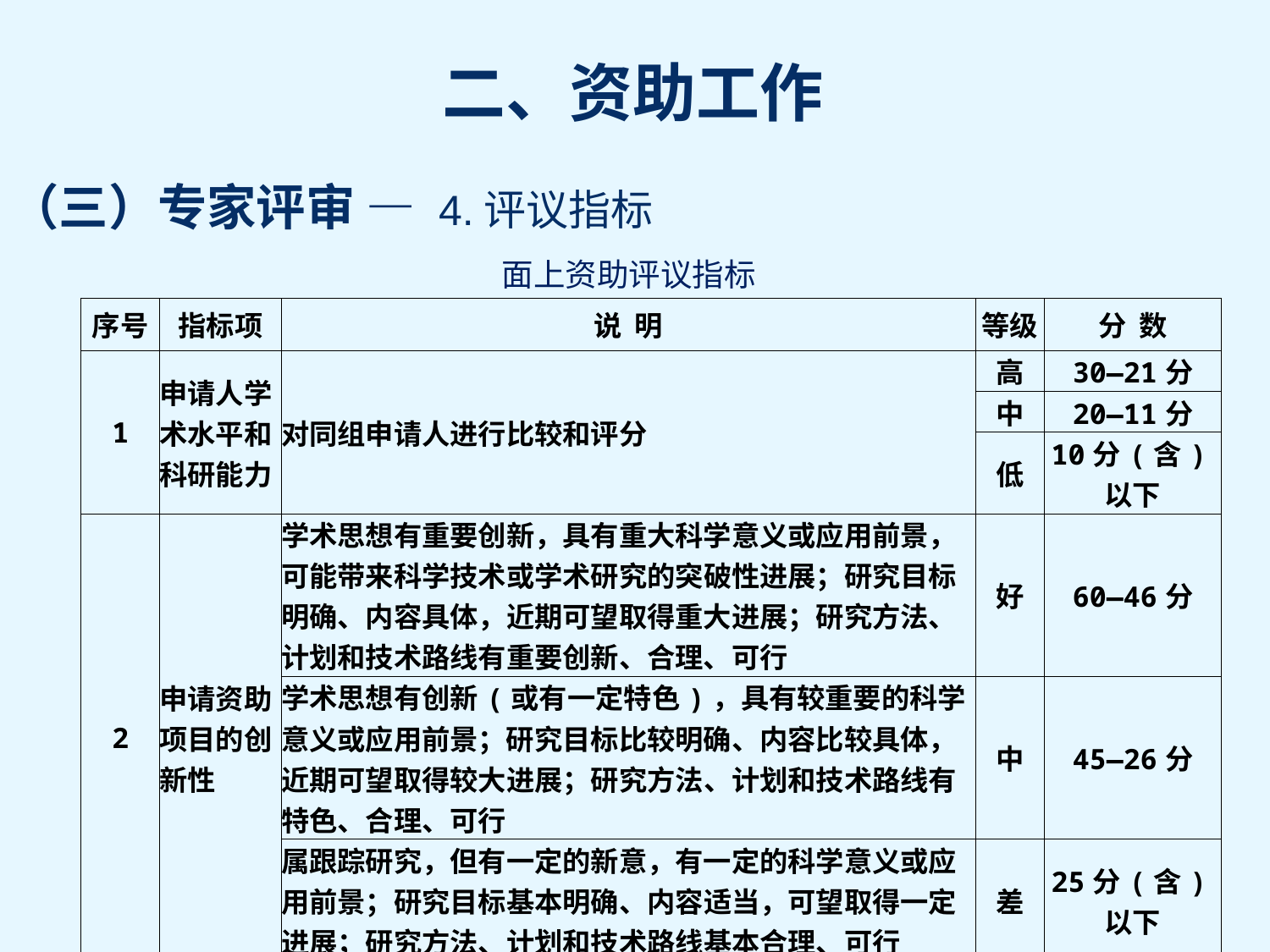

（三）专家评审 — 4.评议指标
面上资助评议指标
| 序号 | 指标项 | 说 明 | 等级 | 分 数 |
| --- | --- | --- | --- | --- |
| 1 | 申请人学术水平和科研能力 | 对同组申请人进行比较和评分 | 高 | 30—21分 |
|  |  |  | 中 | 20—11分 |
|  |  |  | 低 | 10分(含)以下 |
| 2 | 申请资助项目的创新性 | 学术思想有重要创新，具有重大科学意义或应用前景，可能带来科学技术或学术研究的突破性进展；研究目标明确、内容具体，近期可望取得重大进展；研究方法、计划和技术路线有重要创新、合理、可行 | 好 | 60—46分 |
|  |  | 学术思想有创新(或有一定特色)，具有较重要的科学意义或应用前景；研究目标比较明确、内容比较具体，近期可望取得较大进展；研究方法、计划和技术路线有特色、合理、可行 | 中 | 45—26分 |
|  |  | 属跟踪研究，但有一定的新意，有一定的科学意义或应用前景；研究目标基本明确、内容适当，可望取得一定进展；研究方法、计划和技术路线基本合理、可行 | 差 | 25分(含)以下 |
| 3 | 项目基础条件 | 依据项目基础条件进行比较和评分。 | 好 | 10—8分 |
|  |  |  | 中 | 7—3分 |
|  |  |  | 差 | 2分(含)以下 |